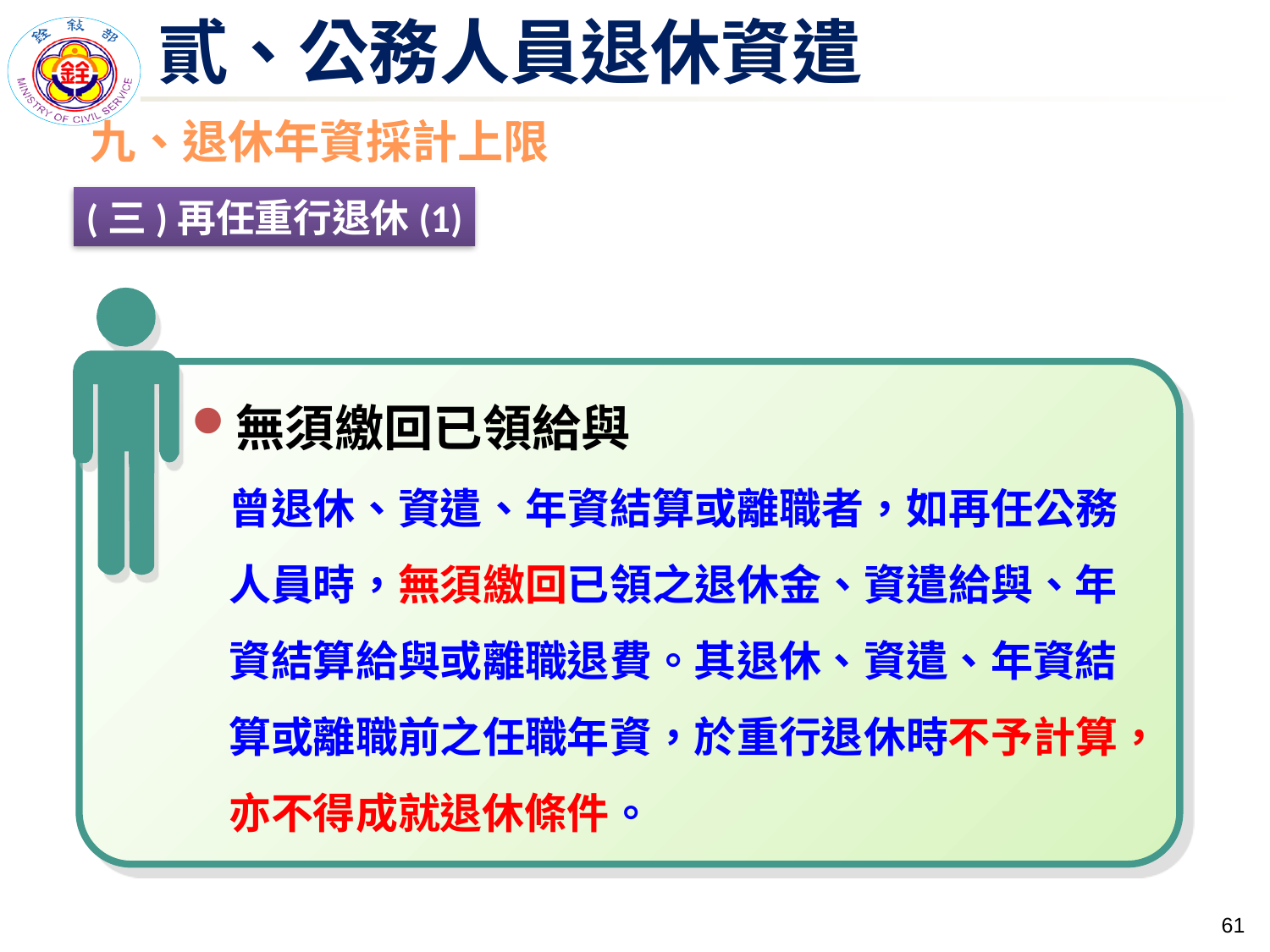

# 貳、公務人員退休資遣
九、退休年資採計上限
(三)再任重行退休(1)

無須繳回已領給與
曾退休、資遣、年資結算或離職者，如再任公務人員時，無須繳回已領之退休金、資遣給與、年資結算給與或離職退費。其退休、資遣、年資結算或離職前之任職年資，於重行退休時不予計算，亦不得成就退休條件。
61